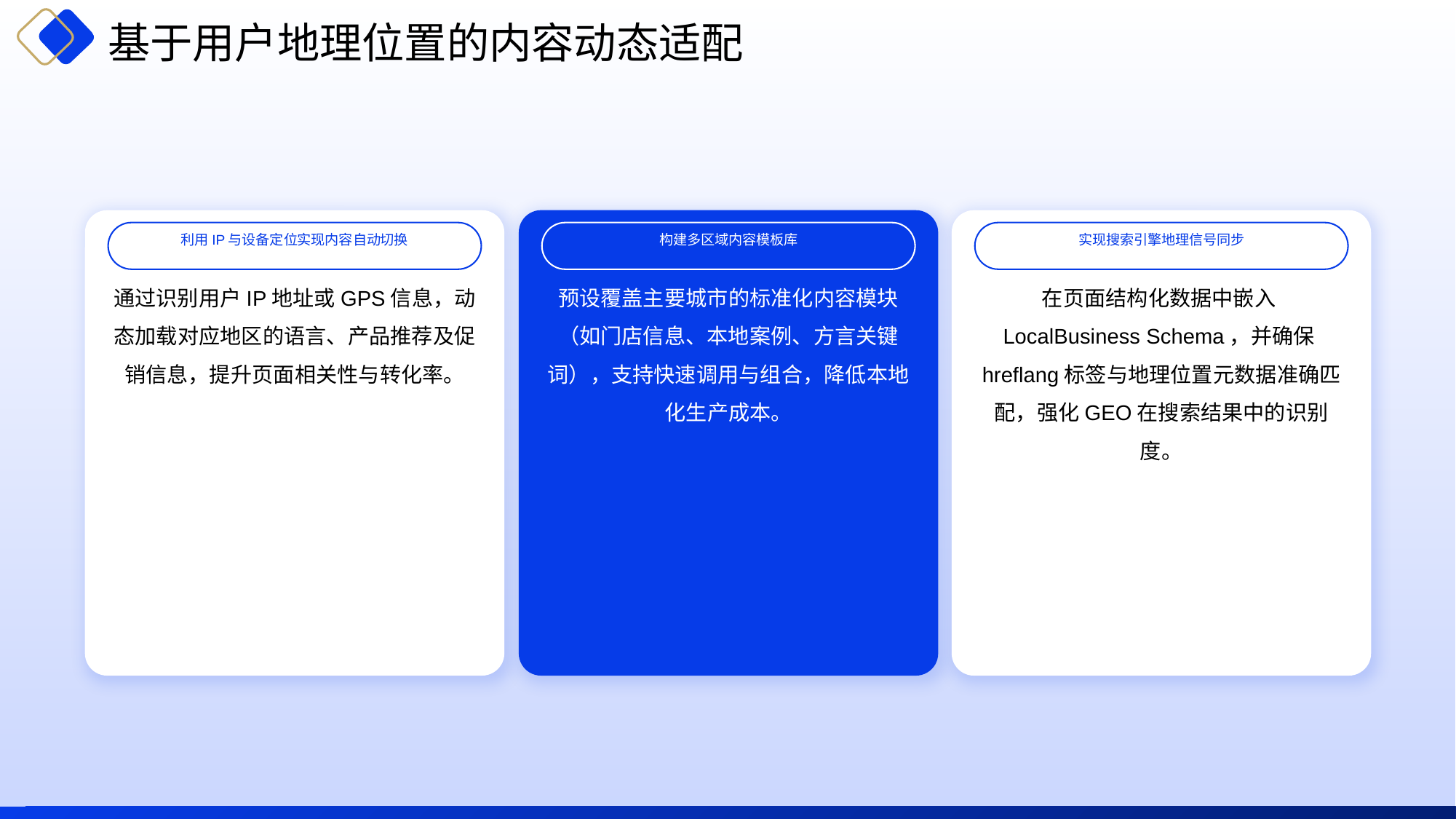

基于用户地理位置的内容动态适配

利用IP与设备定位实现内容自动切换
构建多区域内容模板库
实现搜索引擎地理信号同步
通过识别用户IP地址或GPS信息，动态加载对应地区的语言、产品推荐及促销信息，提升页面相关性与转化率。
预设覆盖主要城市的标准化内容模块（如门店信息、本地案例、方言关键词），支持快速调用与组合，降低本地化生产成本。
在页面结构化数据中嵌入LocalBusiness Schema，并确保hreflang标签与地理位置元数据准确匹配，强化GEO在搜索结果中的识别度。